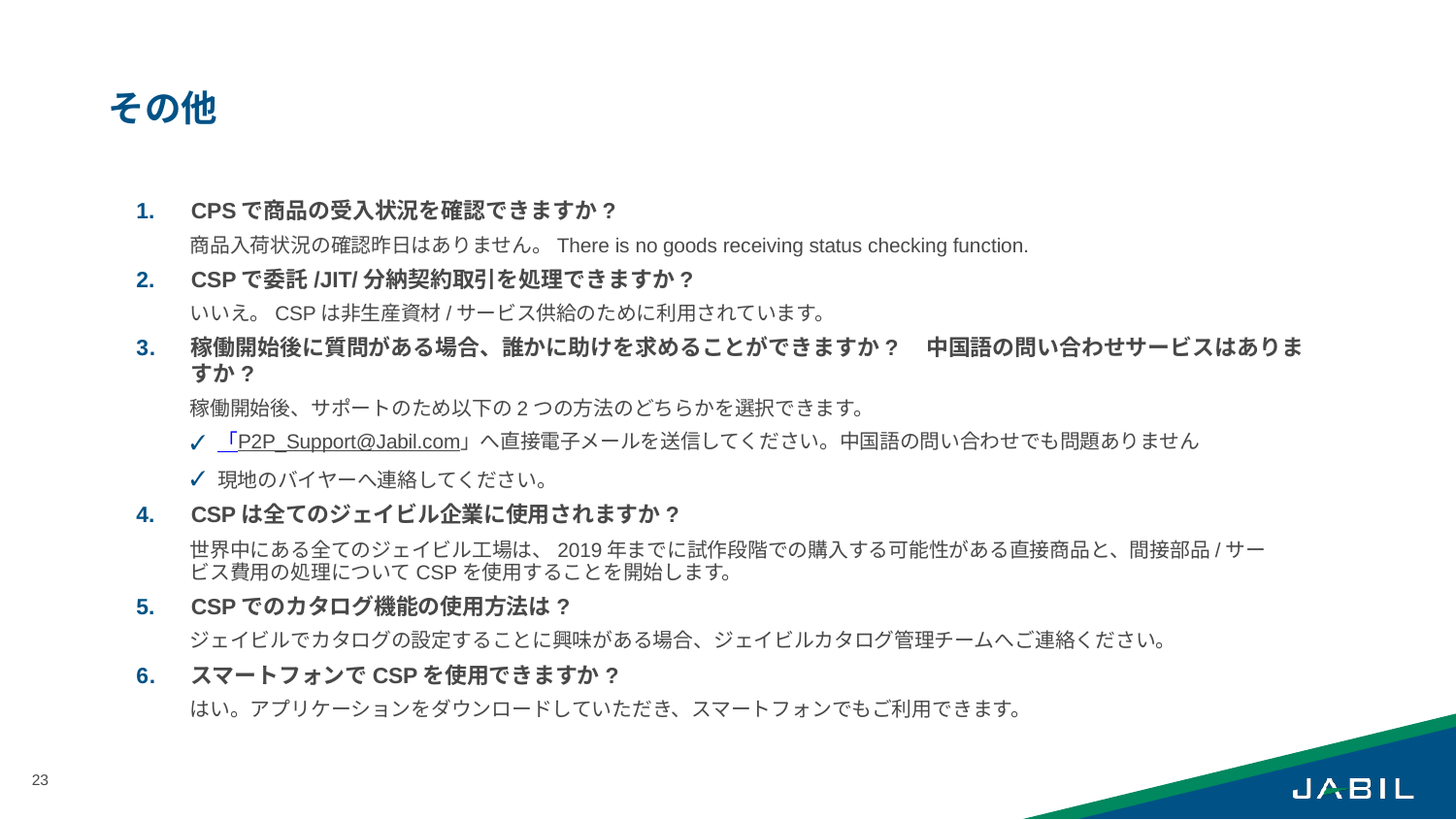

# その他
CPSで商品の受入状況を確認できますか?
商品入荷状況の確認昨日はありません。There is no goods receiving status checking function.
CSPで委託/JIT/分納契約取引を処理できますか?
いいえ。CSPは非生産資材/サービス供給のために利用されています。
稼働開始後に質問がある場合、誰かに助けを求めることができますか?　中国語の問い合わせサービスはありますか?
稼働開始後、サポートのため以下の2つの方法のどちらかを選択できます。
「P2P_Support@Jabil.com」へ直接電子メールを送信してください。中国語の問い合わせでも問題ありません
現地のバイヤーへ連絡してください。
CSPは全てのジェイビル企業に使用されますか?
世界中にある全てのジェイビル工場は、2019年までに試作段階での購入する可能性がある直接商品と、間接部品/サービス費用の処理についてCSPを使用することを開始します。
CSPでのカタログ機能の使用方法は?
ジェイビルでカタログの設定することに興味がある場合、ジェイビルカタログ管理チームへご連絡ください。
スマートフォンでCSPを使用できますか?
はい。アプリケーションをダウンロードしていただき、スマートフォンでもご利用できます。
23